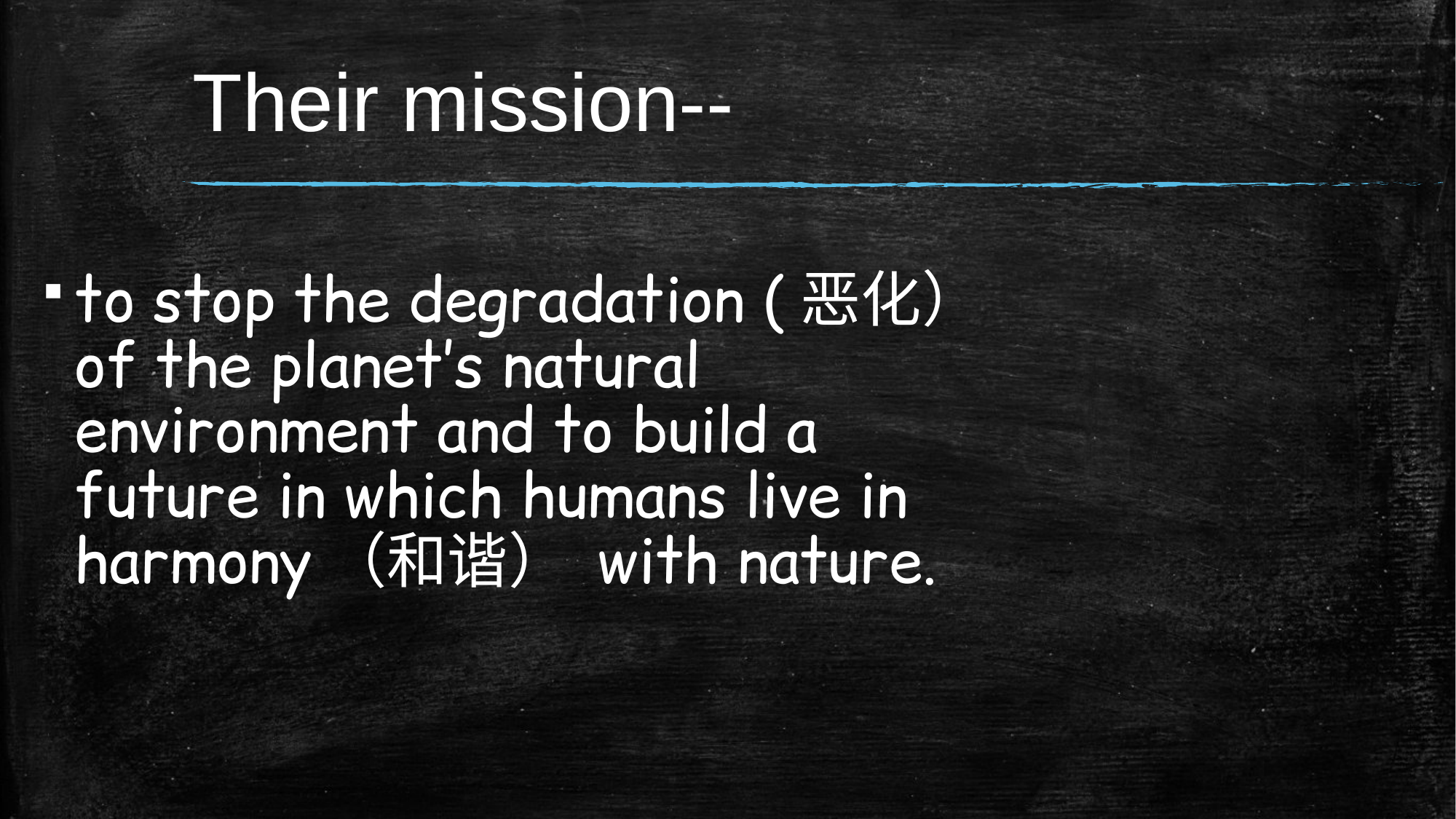

# Their mission--
to stop the degradation (恶化） of the planet’s natural environment and to build a future in which humans live in harmony（和谐） with nature.